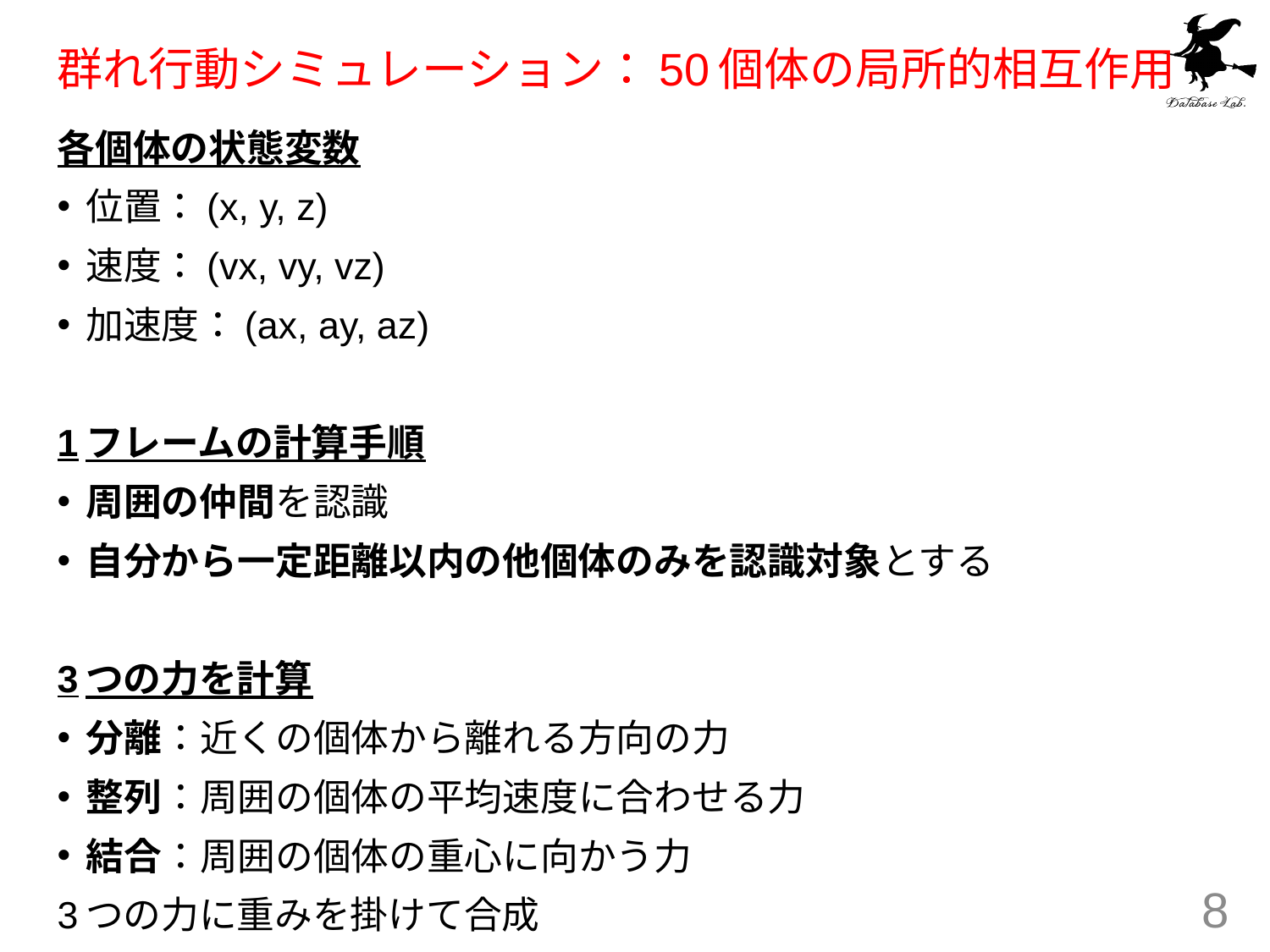

# 群れ行動シミュレーション：50個体の局所的相互作用
各個体の状態変数
位置：(x, y, z)
速度：(vx, vy, vz)
加速度：(ax, ay, az)

1フレームの計算手順
周囲の仲間を認識
自分から一定距離以内の他個体のみを認識対象とする

3つの力を計算
分離：近くの個体から離れる方向の力
整列：周囲の個体の平均速度に合わせる力
結合：周囲の個体の重心に向かう力
3つの力に重みを掛けて合成

8